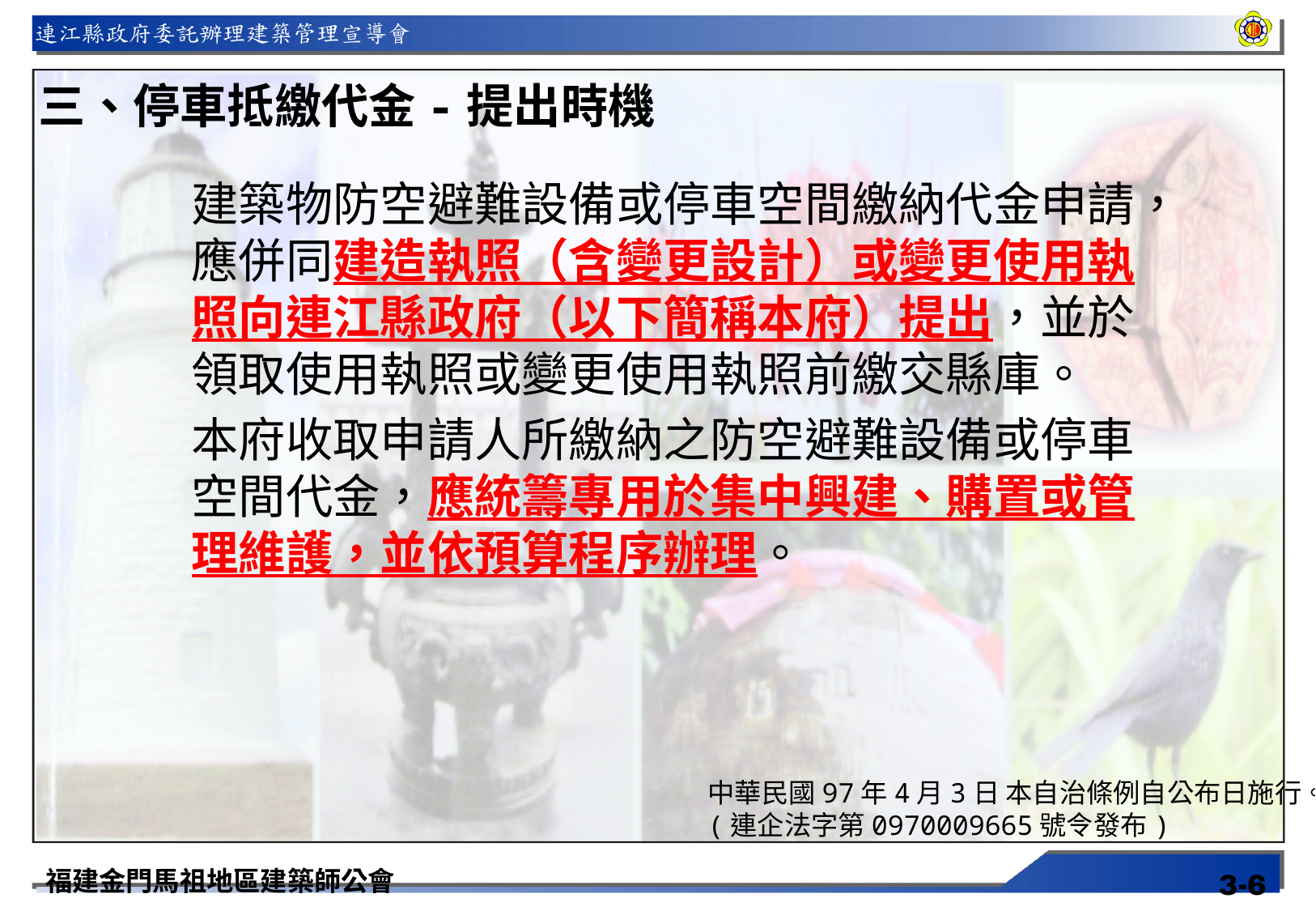

三、停車抵繳代金-提出時機
建築物防空避難設備或停車空間繳納代金申請，應併同建造執照（含變更設計）或變更使用執照向連江縣政府（以下簡稱本府）提出，並於領取使用執照或變更使用執照前繳交縣庫。
本府收取申請人所繳納之防空避難設備或停車空間代金，應統籌專用於集中興建、購置或管理維護，並依預算程序辦理。
中華民國97年4月3日 本自治條例自公布日施行。
(連企法字第0970009665號令發布)
福建金門馬祖地區建築師公會
3-6